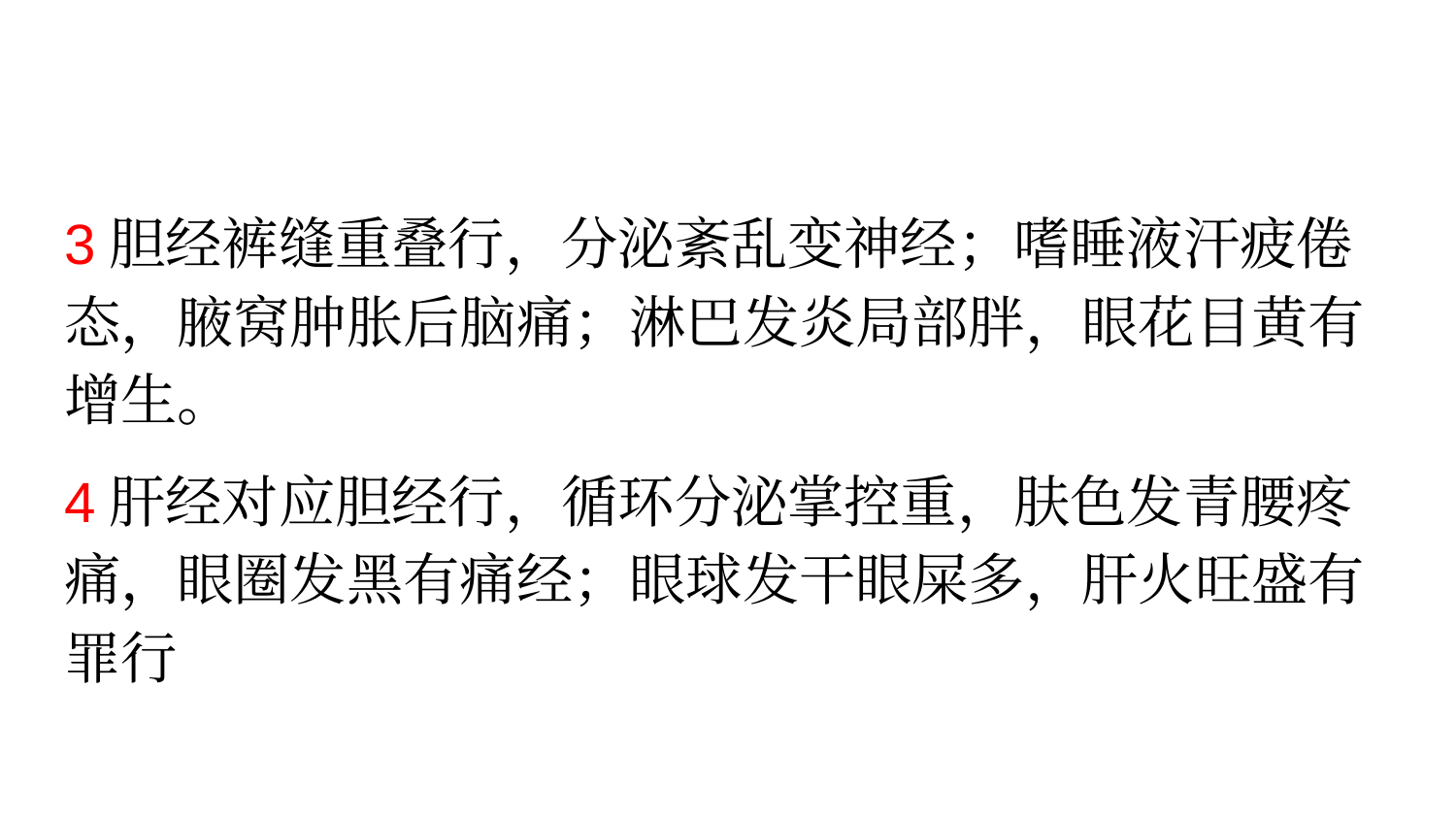

#
3胆经裤缝重叠行，分泌紊乱变神经；嗜睡液汗疲倦态，腋窝肿胀后脑痛；淋巴发炎局部胖，眼花目黄有增生。
4肝经对应胆经行，循环分泌掌控重，肤色发青腰疼痛，眼圈发黑有痛经；眼球发干眼屎多，肝火旺盛有罪行